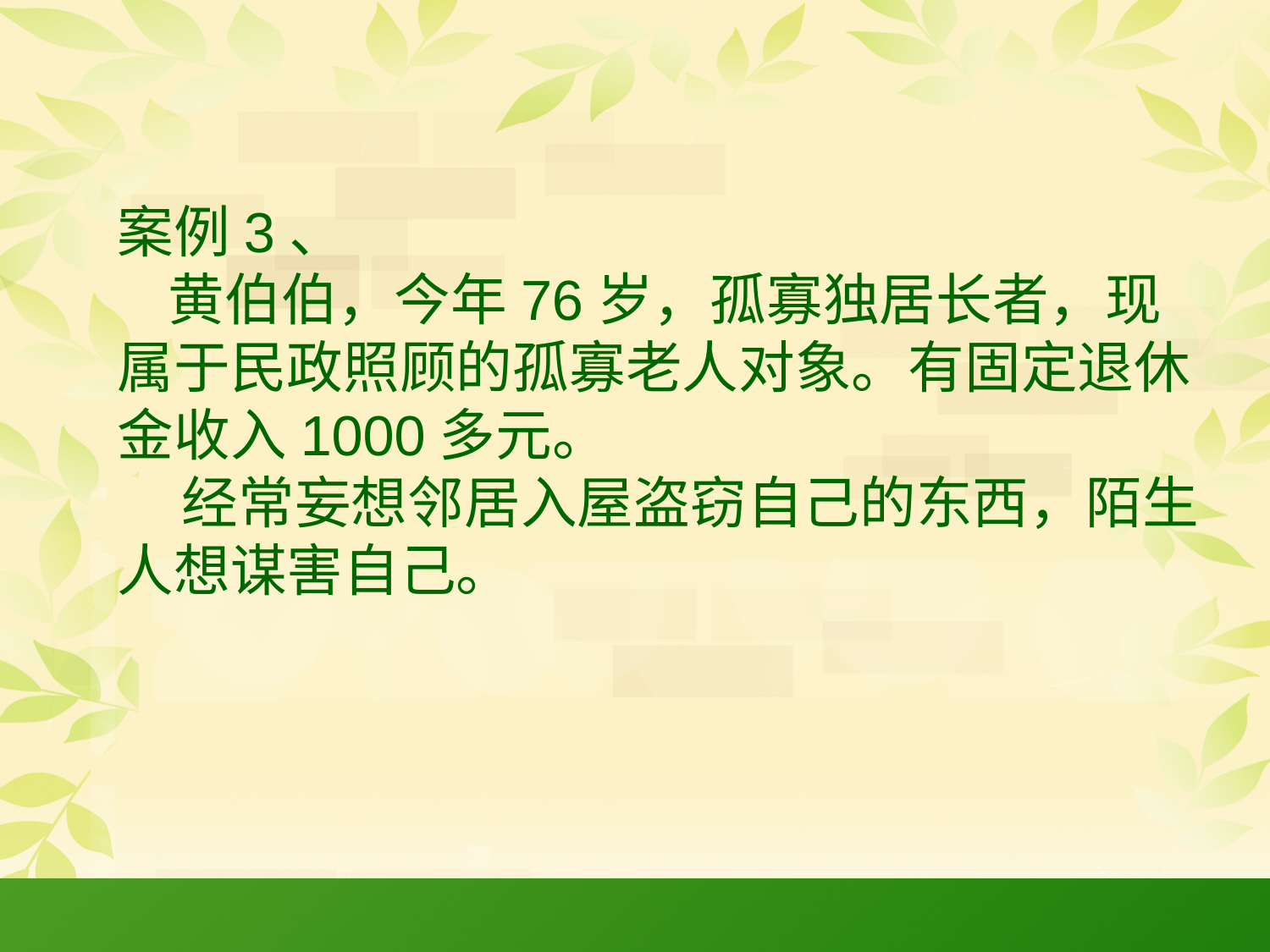

案例3、
    黄伯伯，今年76岁，孤寡独居长者，现属于民政照顾的孤寡老人对象。有固定退休金收入1000多元。
    经常妄想邻居入屋盗窃自己的东西，陌生人想谋害自己。